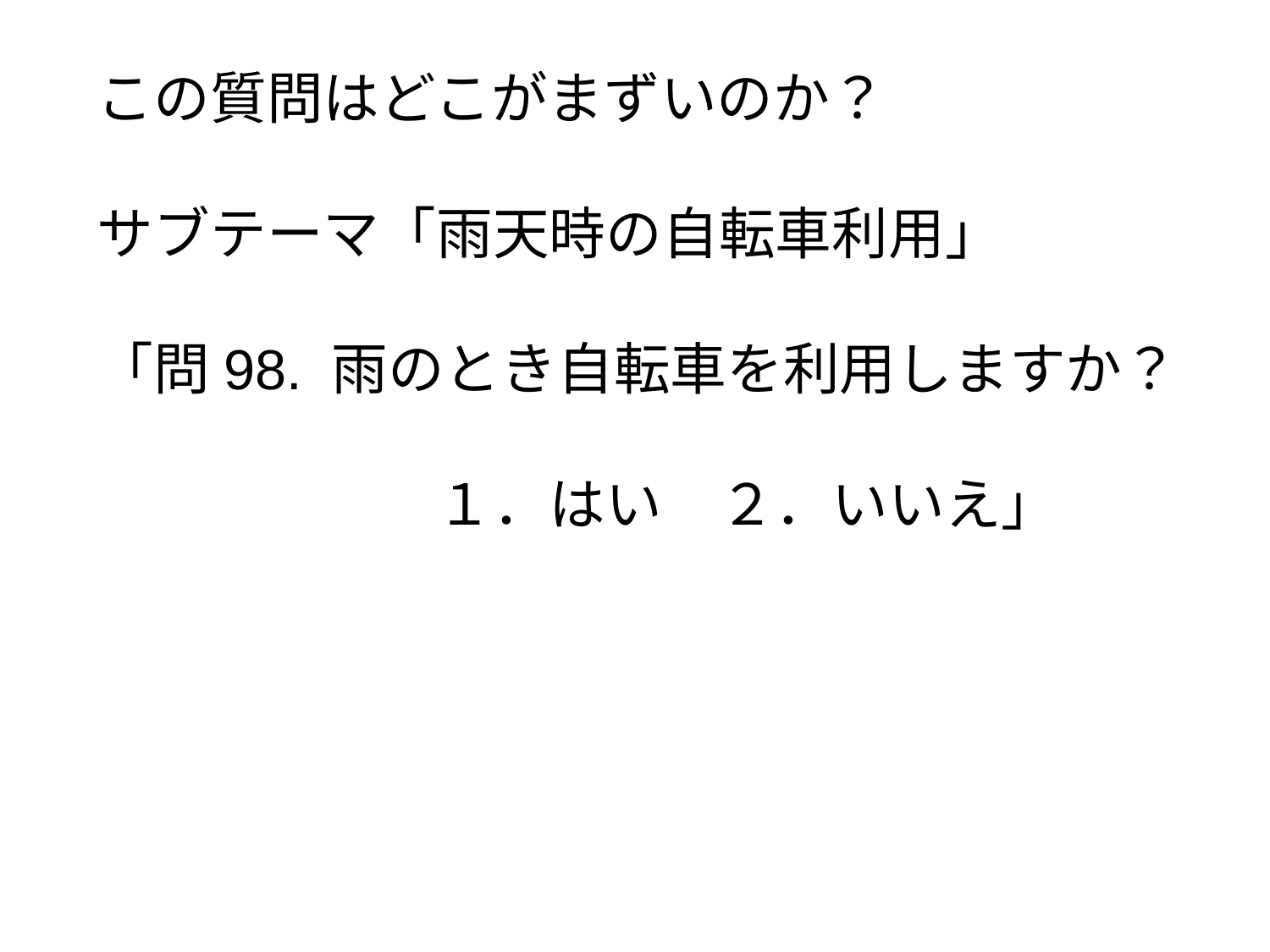

この質問はどこがまずいのか？

サブテーマ「雨天時の自転車利用」

「問98. 雨のとき自転車を利用しますか？
　　　　　　１．はい　２．いいえ」